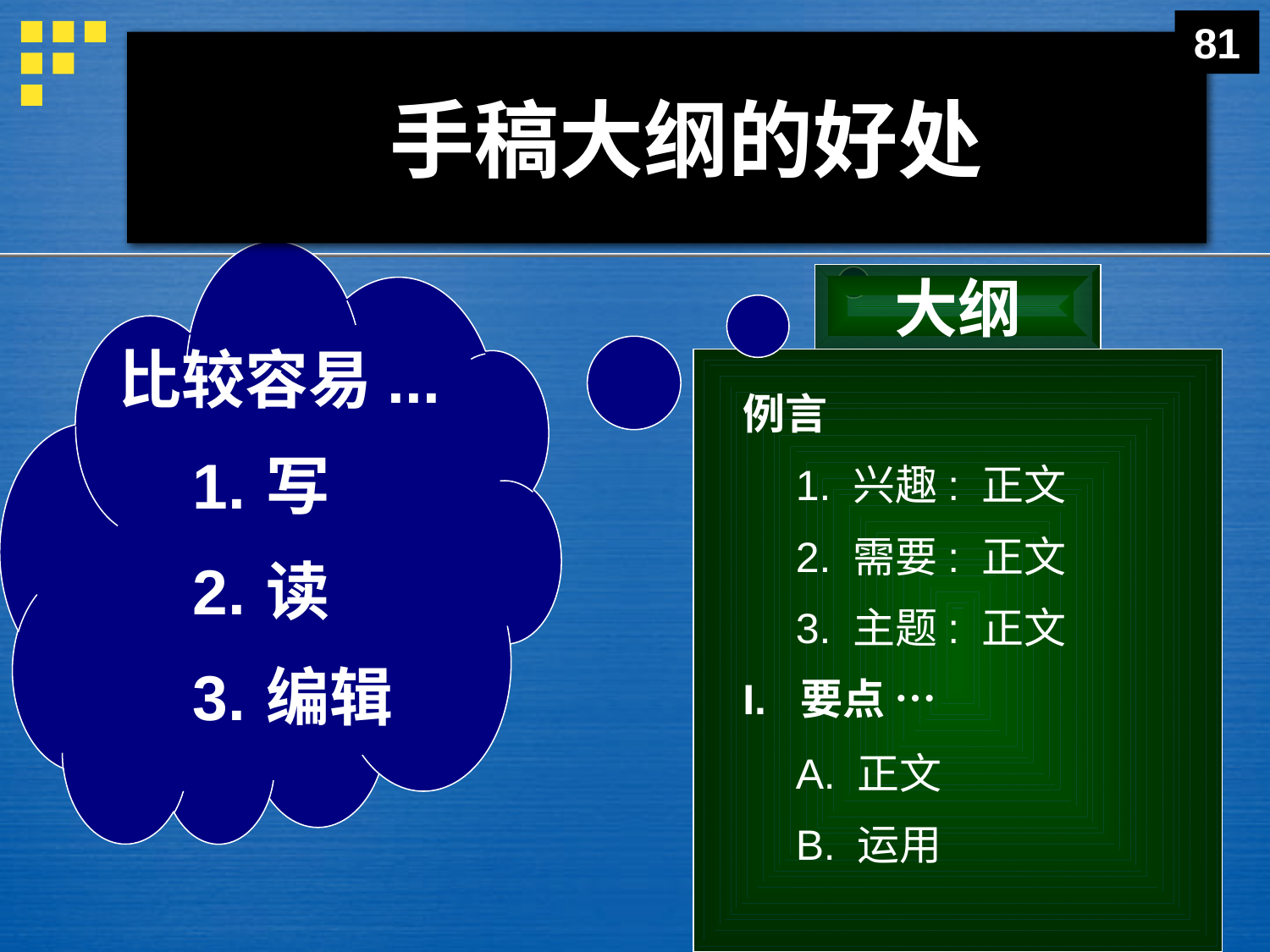

81
# 手稿大纲的好处

大纲
比较容易...

例言
1.	写
1. 兴趣: 正文
2. 需要: 正文
2.	读
3. 主题: 正文
3.	编辑
I.  要点 …
A. 正文
B. 运用